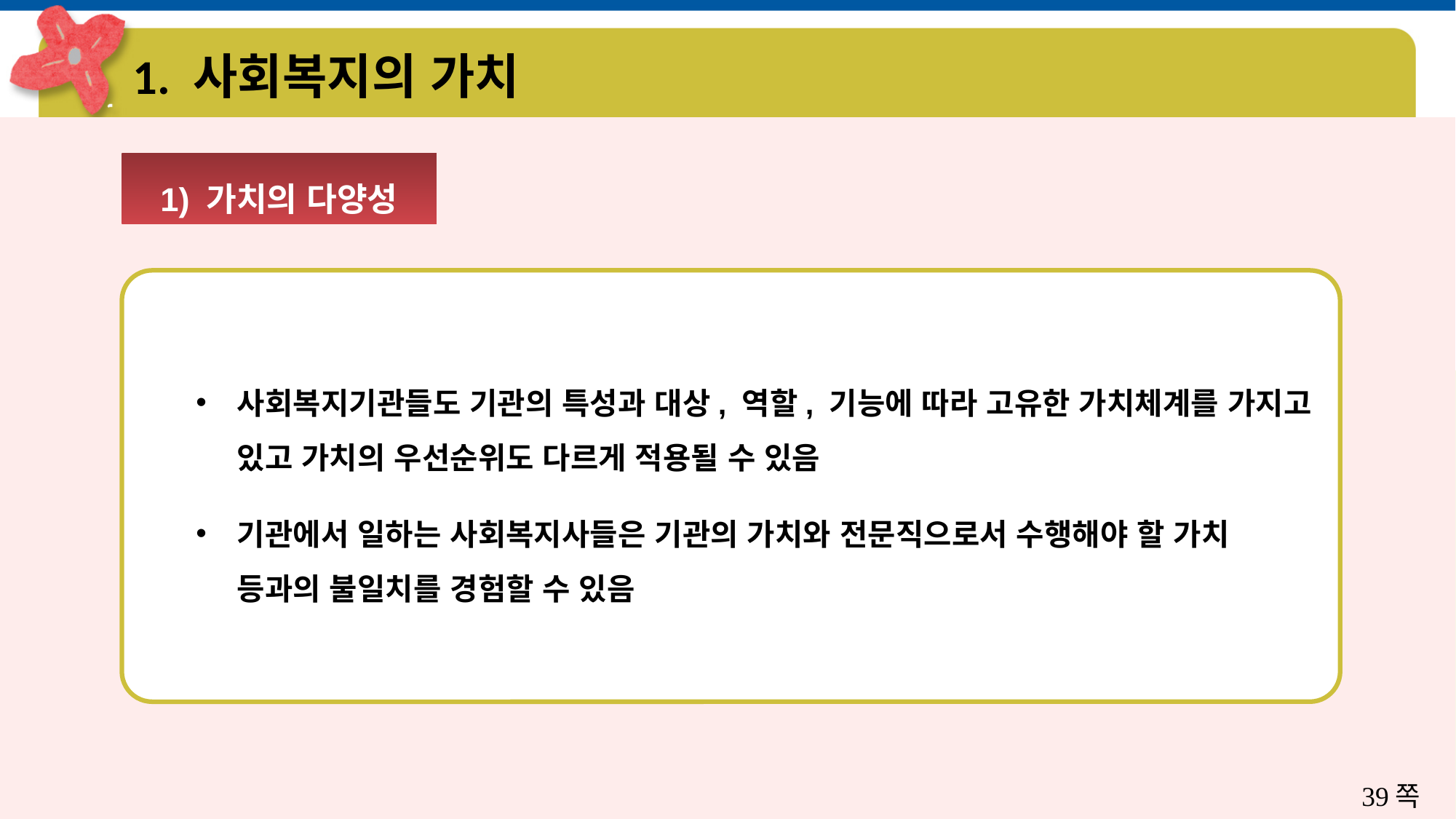

# 1. 사회복지의 가치

1) 가치의 다양성
사회복지기관들도 기관의 특성과 대상, 역할, 기능에 따라 고유한 가치체계를 가지고 있고 가치의 우선순위도 다르게 적용될 수 있음

기관에서 일하는 사회복지사들은 기관의 가치와 전문직으로서 수행해야 할 가치 등과의 불일치를 경험할 수 있음
39쪽